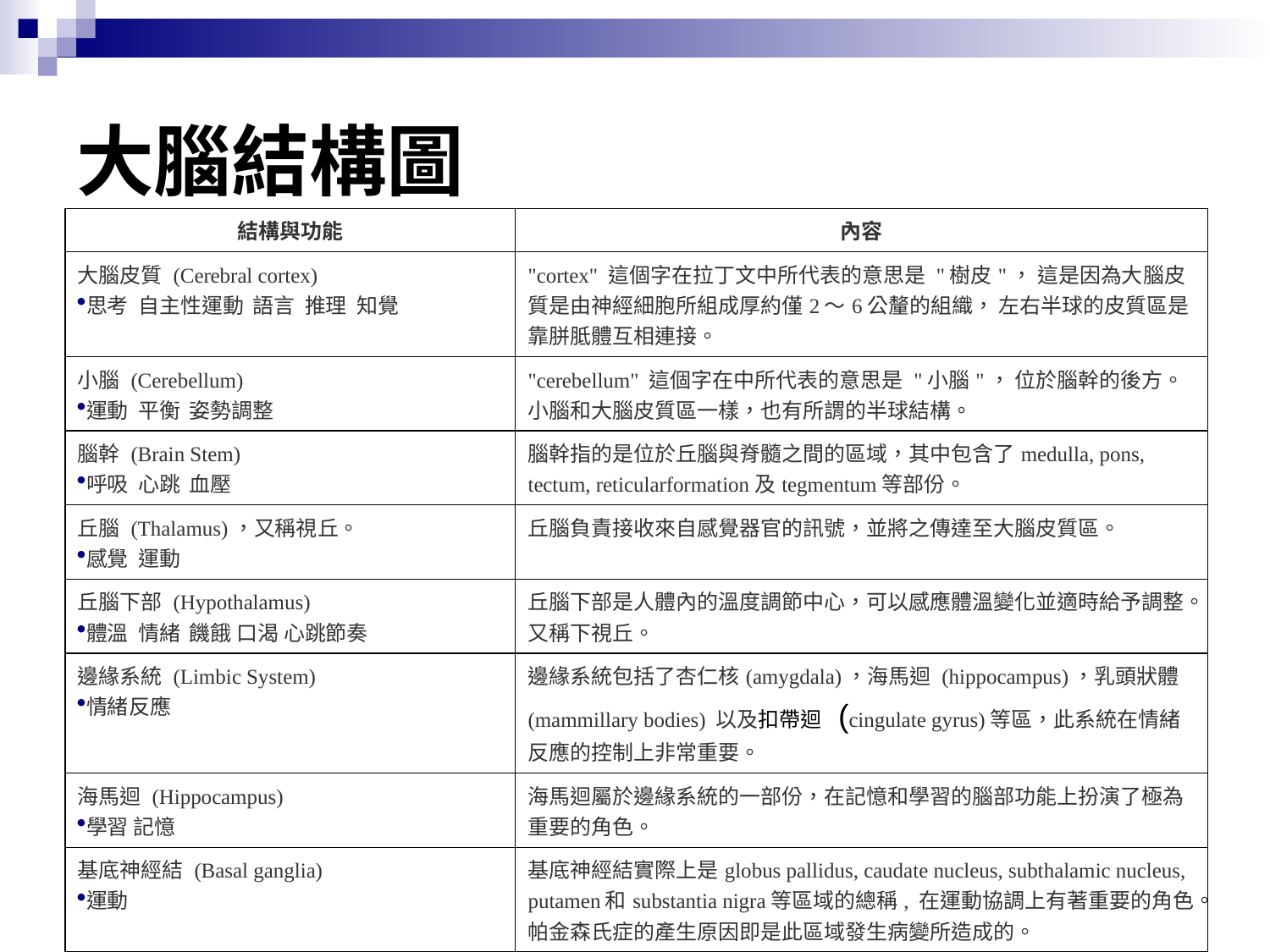

# 大腦結構圖
| 結構與功能 | 內容 |
| --- | --- |
| 大腦皮質 (Cerebral cortex) 思考 自主性運動 語言 推理 知覺 | "cortex" 這個字在拉丁文中所代表的意思是 "樹皮"， 這是因為大腦皮質是由神經細胞所組成厚約僅2～6公釐的組織， 左右半球的皮質區是靠胼胝體互相連接。 |
| 小腦 (Cerebellum) 運動 平衡 姿勢調整 | "cerebellum" 這個字在中所代表的意思是 "小腦"， 位於腦幹的後方。 小腦和大腦皮質區一樣，也有所謂的半球結構。 |
| 腦幹 (Brain Stem) 呼吸 心跳 血壓 | 腦幹指的是位於丘腦與脊髓之間的區域，其中包含了medulla, pons, tectum, reticularformation及tegmentum等部份。 |
| 丘腦 (Thalamus)，又稱視丘。 感覺 運動 | 丘腦負責接收來自感覺器官的訊號，並將之傳達至大腦皮質區。 |
| 丘腦下部 (Hypothalamus) 體溫 情緒 饑餓 口渴 心跳節奏 | 丘腦下部是人體內的溫度調節中心，可以感應體溫變化並適時給予調整。又稱下視丘。 |
| 邊緣系統 (Limbic System) 情緒反應 | 邊緣系統包括了杏仁核(amygdala)，海馬迴 (hippocampus)，乳頭狀體 (mammillary bodies) 以及扣帶迴 (cingulate gyrus)等區，此系統在情緒反應的控制上非常重要。 |
| 海馬迴 (Hippocampus) 學習 記憶 | 海馬迴屬於邊緣系統的一部份，在記憶和學習的腦部功能上扮演了極為重要的角色。 |
| 基底神經結 (Basal ganglia) 運動 | 基底神經結實際上是globus pallidus, caudate nucleus, subthalamic nucleus, putamen和substantia nigra等區域的總稱, 在運動協調上有著重要的角色。帕金森氏症的產生原因即是此區域發生病變所造成的。 |
| 中腦 (midbrain) 視覺 聽覺 眼球運動 身體運動 | 中腦包含了superior colliculi, inferior colliculi及red nucleus等區域。 |